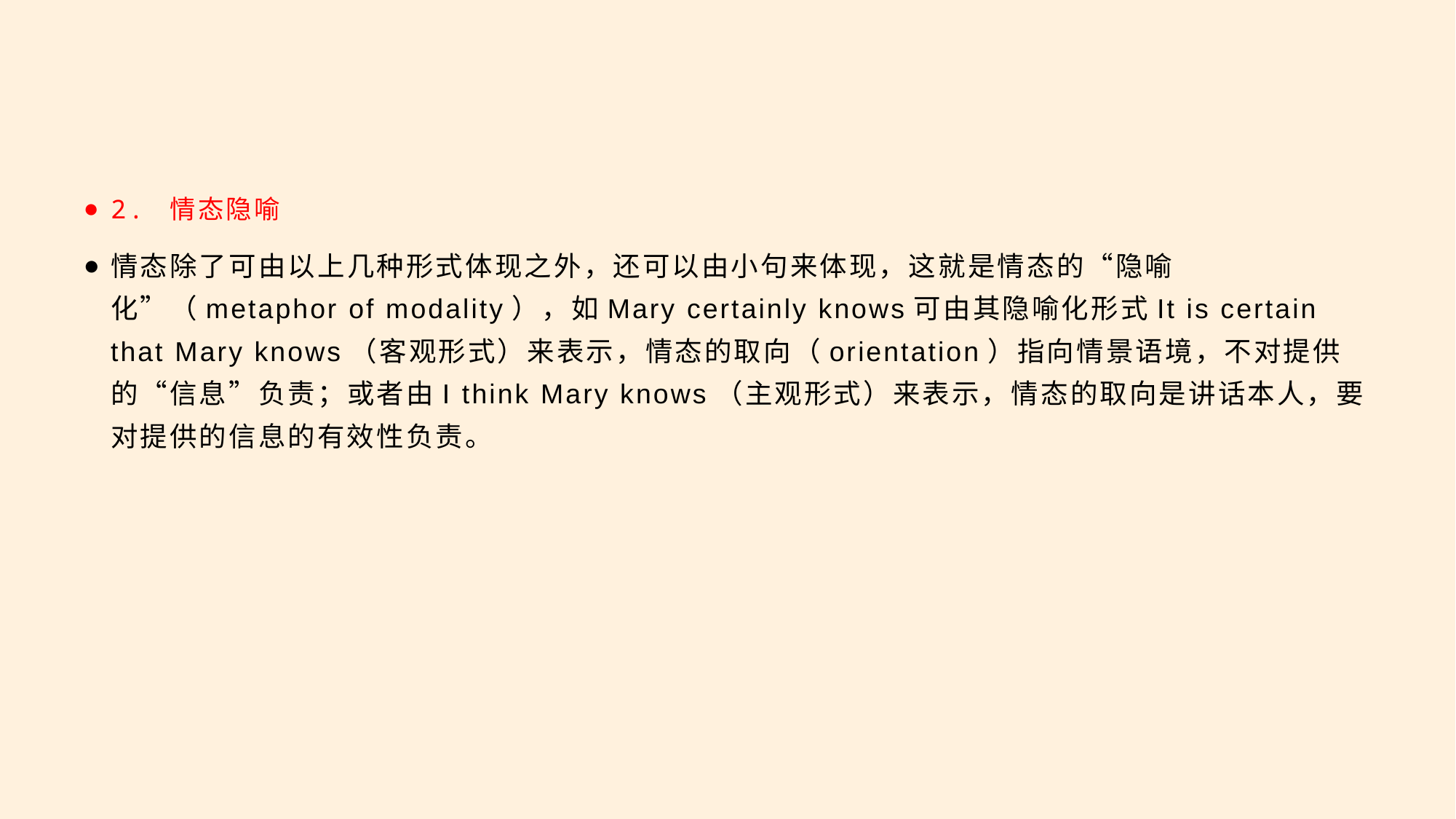

#
2. 情态隐喻
情态除了可由以上几种形式体现之外，还可以由小句来体现，这就是情态的“隐喻化”（metaphor of modality），如Mary certainly knows可由其隐喻化形式It is certain that Mary knows（客观形式）来表示，情态的取向（orientation）指向情景语境，不对提供的“信息”负责；或者由I think Mary knows（主观形式）来表示，情态的取向是讲话本人，要对提供的信息的有效性负责。